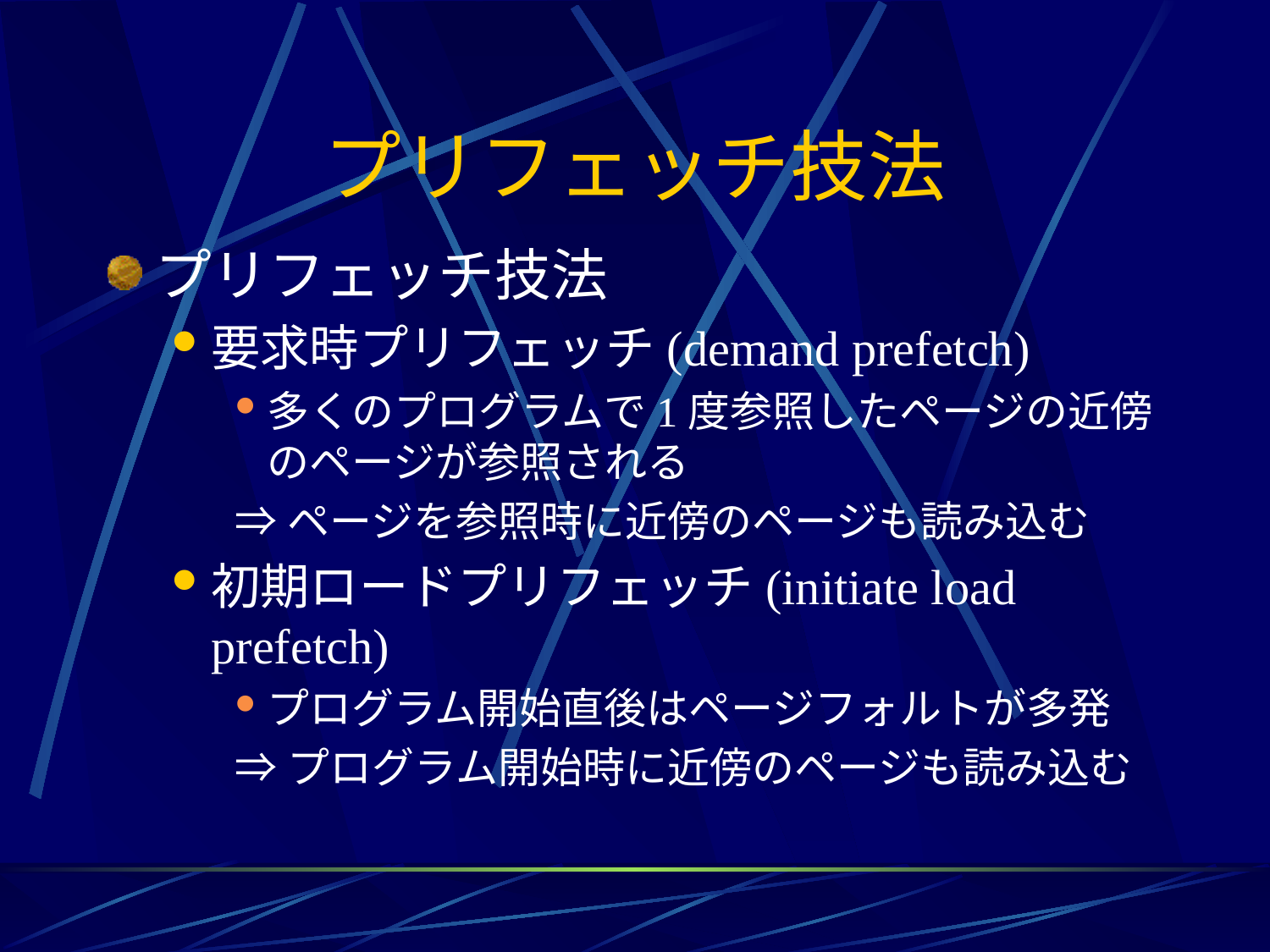

# プリフェッチ技法
プリフェッチ技法
要求時プリフェッチ(demand prefetch)
多くのプログラムで1度参照したページの近傍のページが参照される
⇒ページを参照時に近傍のページも読み込む
初期ロードプリフェッチ(initiate load prefetch)
プログラム開始直後はページフォルトが多発
⇒プログラム開始時に近傍のページも読み込む